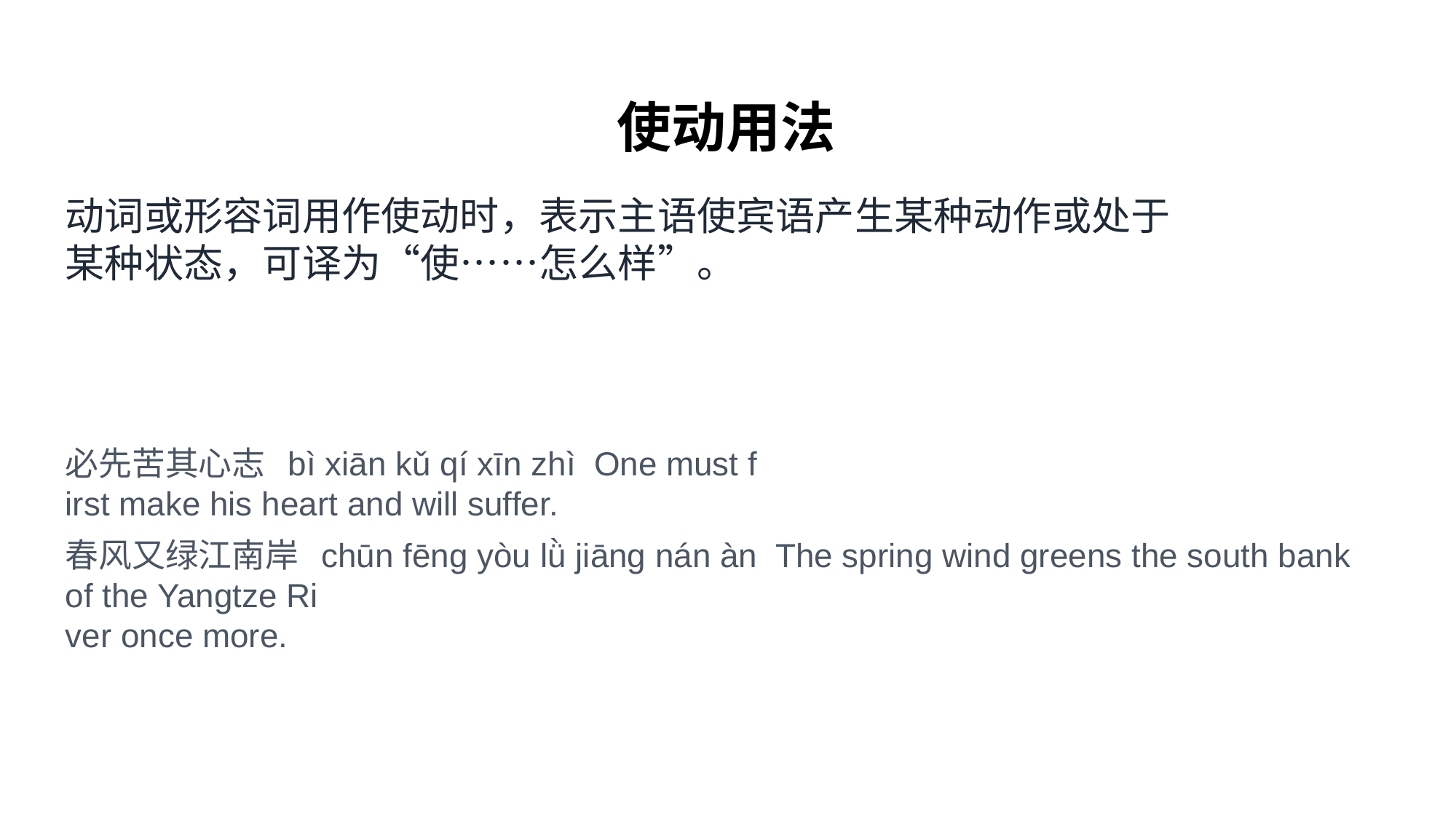

使动用法
动词或形容词用作使动时，表示主语使宾语产生某种动作或处于
某种状态，可译为“使……怎么样”。
必先苦其心志  bì xiān kǔ qí xīn zhì  One must f
irst make his heart and will suffer.
春风又绿江南岸  chūn fēng yòu lǜ jiāng nán àn  The spring wind greens the south bank of the Yangtze Ri
ver once more.